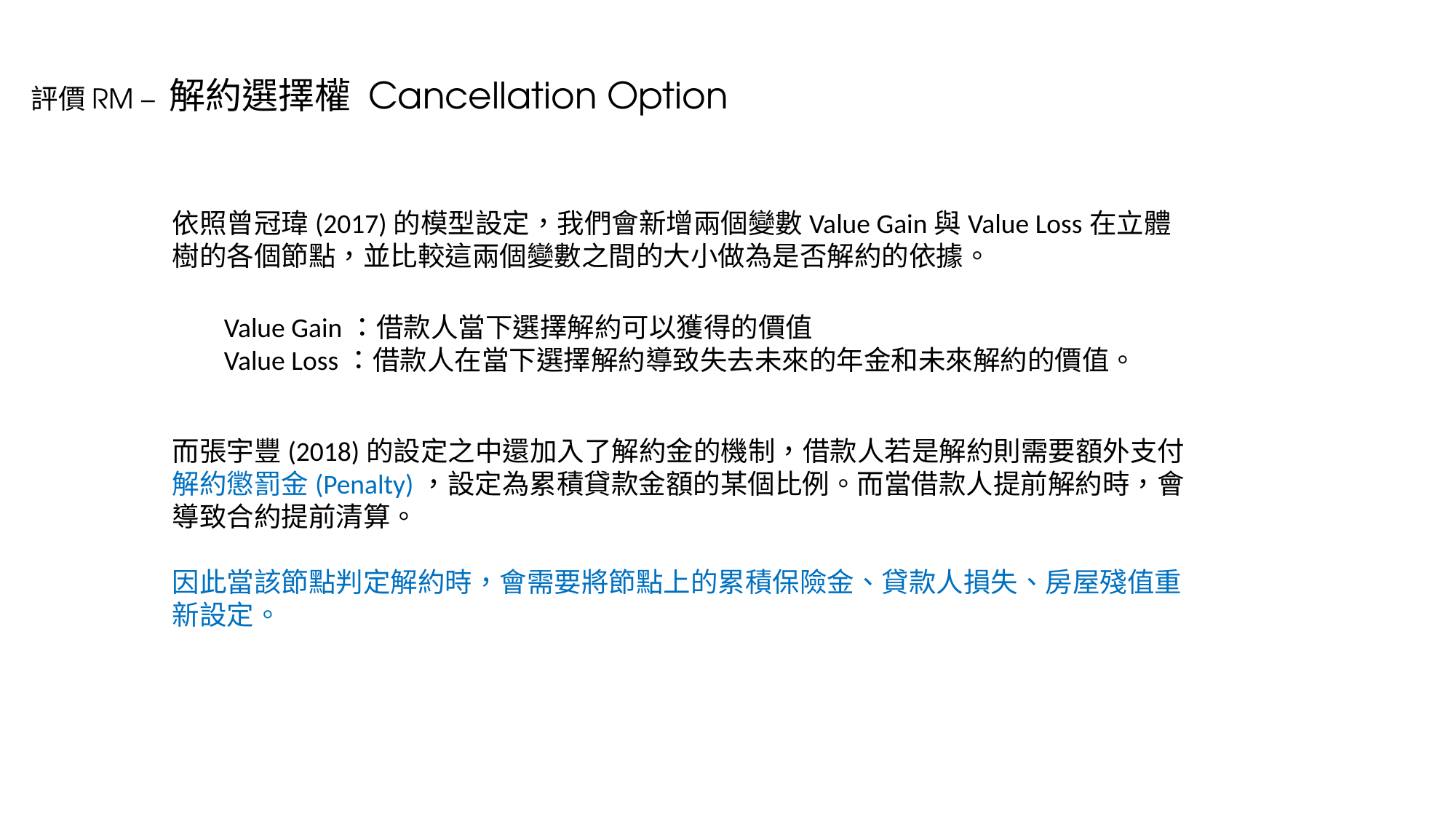

評價RM – 解約選擇權 Cancellation Option
依照曾冠瑋(2017)的模型設定，我們會新增兩個變數Value Gain與Value Loss在立體樹的各個節點，並比較這兩個變數之間的大小做為是否解約的依據。
Value Gain：借款人當下選擇解約可以獲得的價值
Value Loss：借款人在當下選擇解約導致失去未來的年金和未來解約的價值。
而張宇豐(2018)的設定之中還加入了解約金的機制，借款人若是解約則需要額外支付解約懲罰金(Penalty)，設定為累積貸款金額的某個比例。而當借款人提前解約時，會導致合約提前清算。

因此當該節點判定解約時，會需要將節點上的累積保險金、貸款人損失、房屋殘值重新設定。